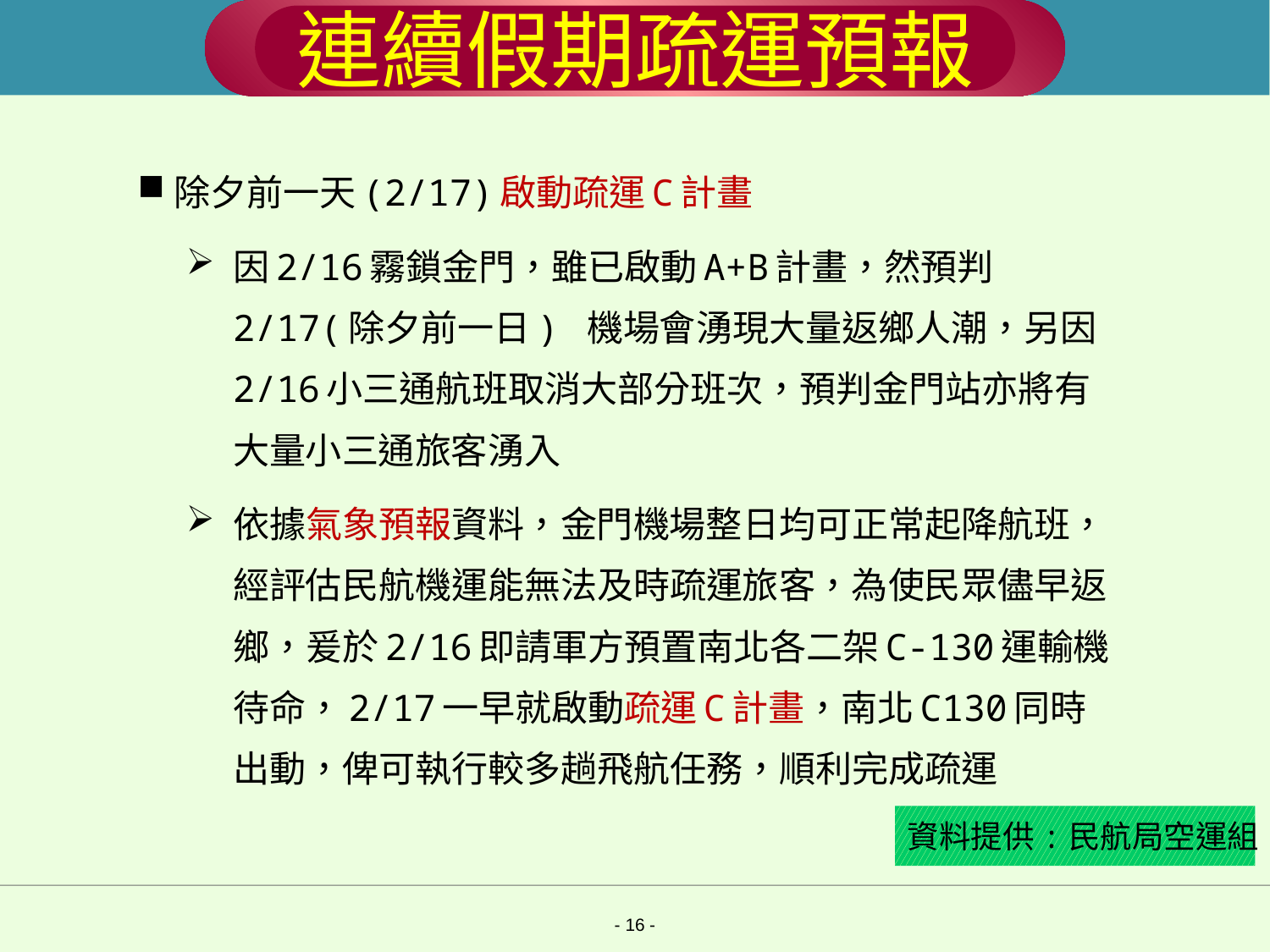

連續假期疏運預報
除夕前一天(2/17)啟動疏運C計畫
因2/16霧鎖金門，雖已啟動A+B計畫，然預判2/17(除夕前一日) 機場會湧現大量返鄉人潮，另因2/16小三通航班取消大部分班次，預判金門站亦將有大量小三通旅客湧入
依據氣象預報資料，金門機場整日均可正常起降航班，經評估民航機運能無法及時疏運旅客，為使民眾儘早返鄉，爰於2/16即請軍方預置南北各二架C-130運輸機待命，2/17一早就啟動疏運C計畫，南北C130同時出動，俾可執行較多趟飛航任務，順利完成疏運

資料提供:民航局空運組